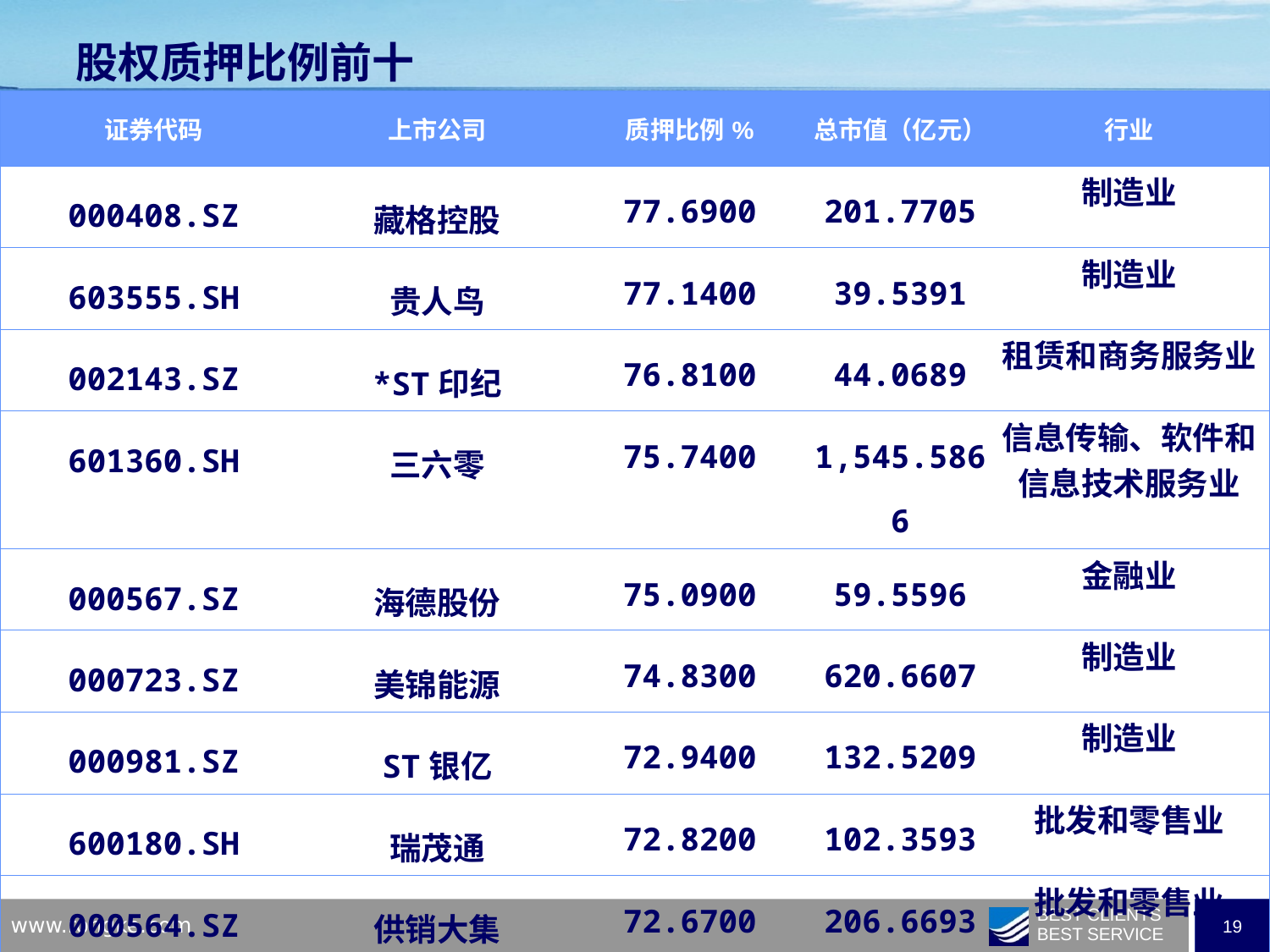

股权质押比例前十
| 证券代码 | 上市公司 | 质押比例% | 总市值（亿元） | 行业 |
| --- | --- | --- | --- | --- |
| 000408.SZ | 藏格控股 | 77.6900 | 201.7705 | 制造业 |
| 603555.SH | 贵人鸟 | 77.1400 | 39.5391 | 制造业 |
| 002143.SZ | \*ST印纪 | 76.8100 | 44.0689 | 租赁和商务服务业 |
| 601360.SH | 三六零 | 75.7400 | 1,545.5866 | 信息传输、软件和信息技术服务业 |
| 000567.SZ | 海德股份 | 75.0900 | 59.5596 | 金融业 |
| 000723.SZ | 美锦能源 | 74.8300 | 620.6607 | 制造业 |
| 000981.SZ | ST银亿 | 72.9400 | 132.5209 | 制造业 |
| 600180.SH | 瑞茂通 | 72.8200 | 102.3593 | 批发和零售业 |
| 000564.SZ | 供销大集 | 72.6700 | 206.6693 | 批发和零售业 |
| 000662.SZ | 天夏智慧 | 72.4200 | 65.6952 | 信息传输、软件和信息技术服务业 |
|  |  |  |  |  |